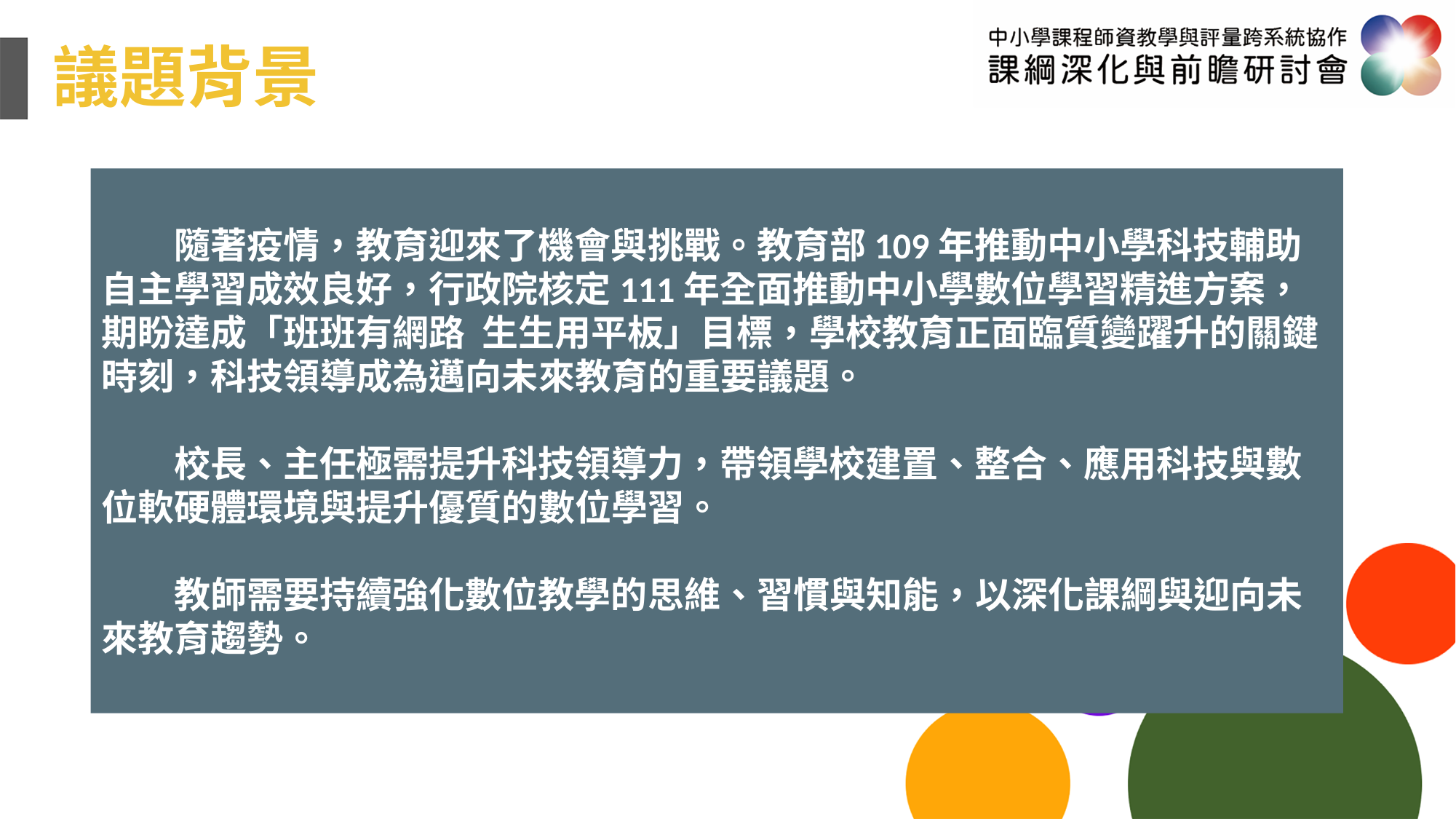

# 議題背景
　　隨著疫情，教育迎來了機會與挑戰。教育部109年推動中小學科技輔助自主學習成效良好，行政院核定111年全面推動中小學數位學習精進方案，期盼達成「班班有網路  生生用平板」目標，學校教育正面臨質變躍升的關鍵時刻，科技領導成為邁向未來教育的重要議題。

　　校長、主任極需提升科技領導力，帶領學校建置、整合、應用科技與數位軟硬體環境與提升優質的數位學習。

　　教師需要持續強化數位教學的思維、習慣與知能，以深化課綱與迎向未來教育趨勢。